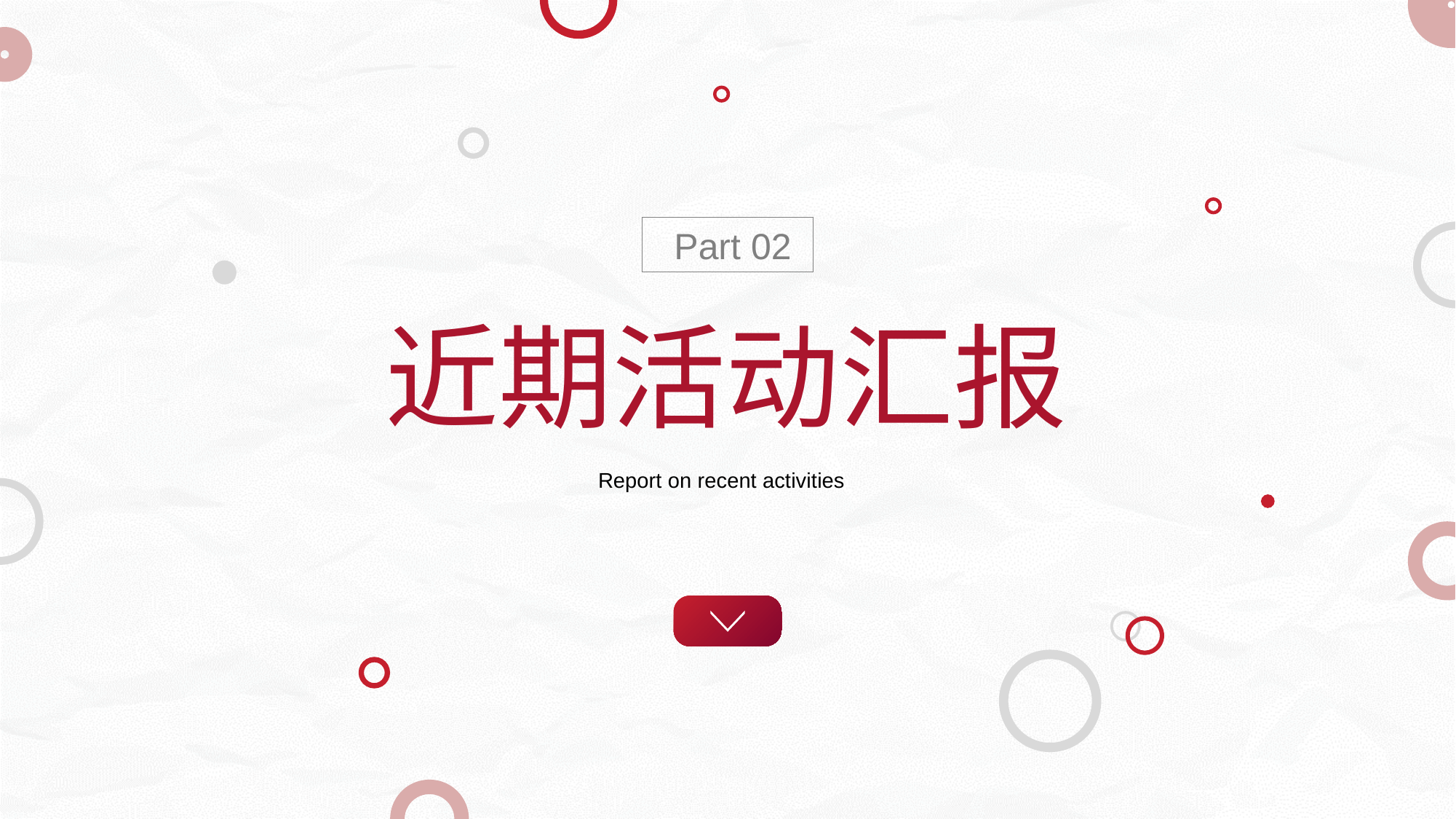

Part 02

近期活动汇报
Report on recent activities